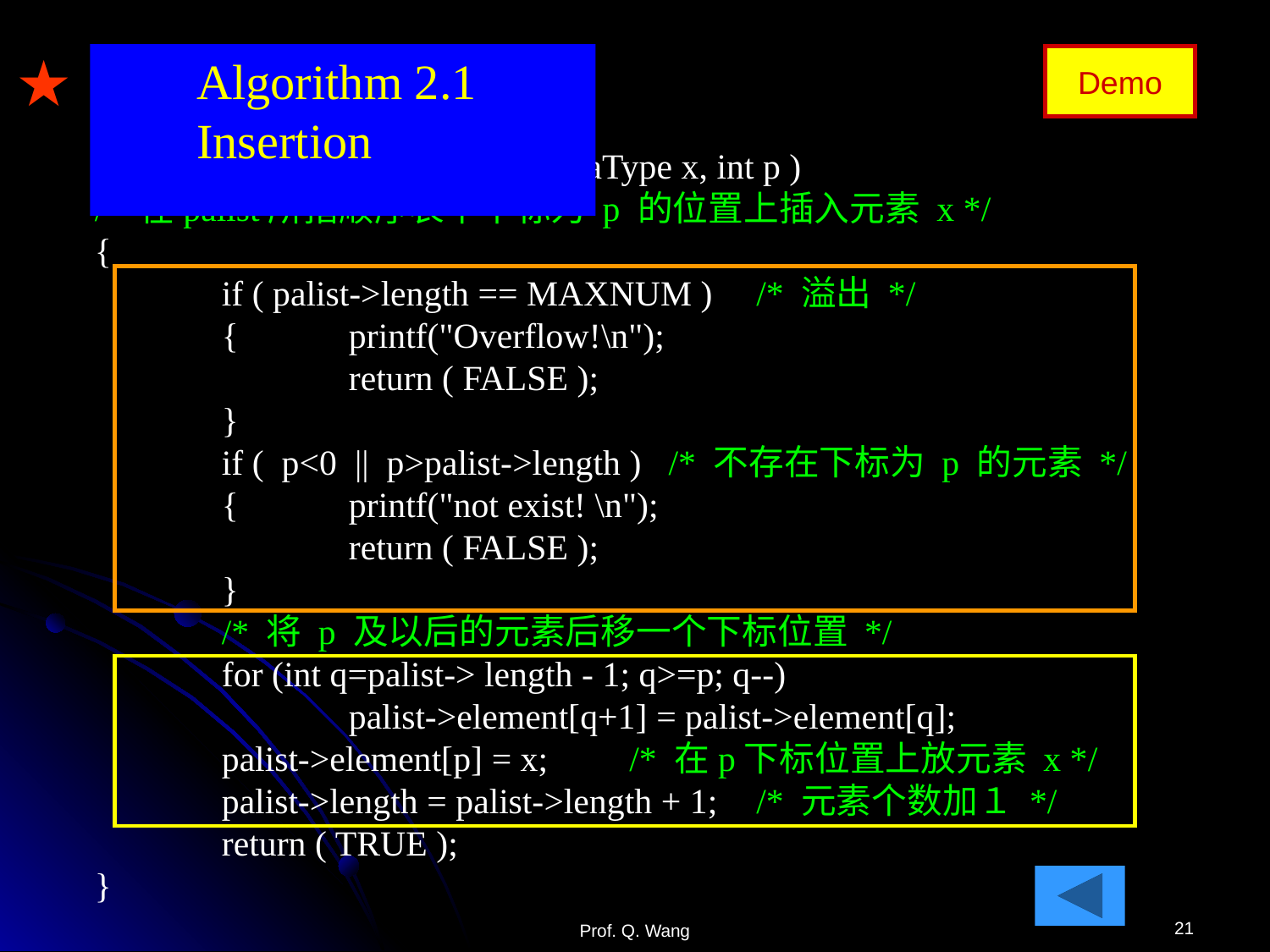

★
# Algorithm 2.1  Insertion
Demo
int insert_seq( PSeqList palist, DataType x, int p )
/* 在palist所指顺序表中下标为 p 的位置上插入元素 x */
{
	if ( palist->length == MAXNUM )	   /* 溢出 */
	{	printf("Overflow!\n");
		return ( FALSE );
	}
	if (  p<0  ||  p>palist->length )   /* 不存在下标为 p 的元素 */
	{ 	printf("not exist! \n");
          		return ( FALSE );
	}
	/* 将 p 及以后的元素后移一个下标位置 */
	for (int q=palist-> length - 1; q>=p; q--)
		palist->element[q+1] = palist->element[q];
   	palist->element[p] = x;	   /* 在p下标位置上放元素 x */
   	palist->length = palist->length + 1;	   /* 元素个数加１ */
   	return ( TRUE );
}

21

Prof. Q. Wang